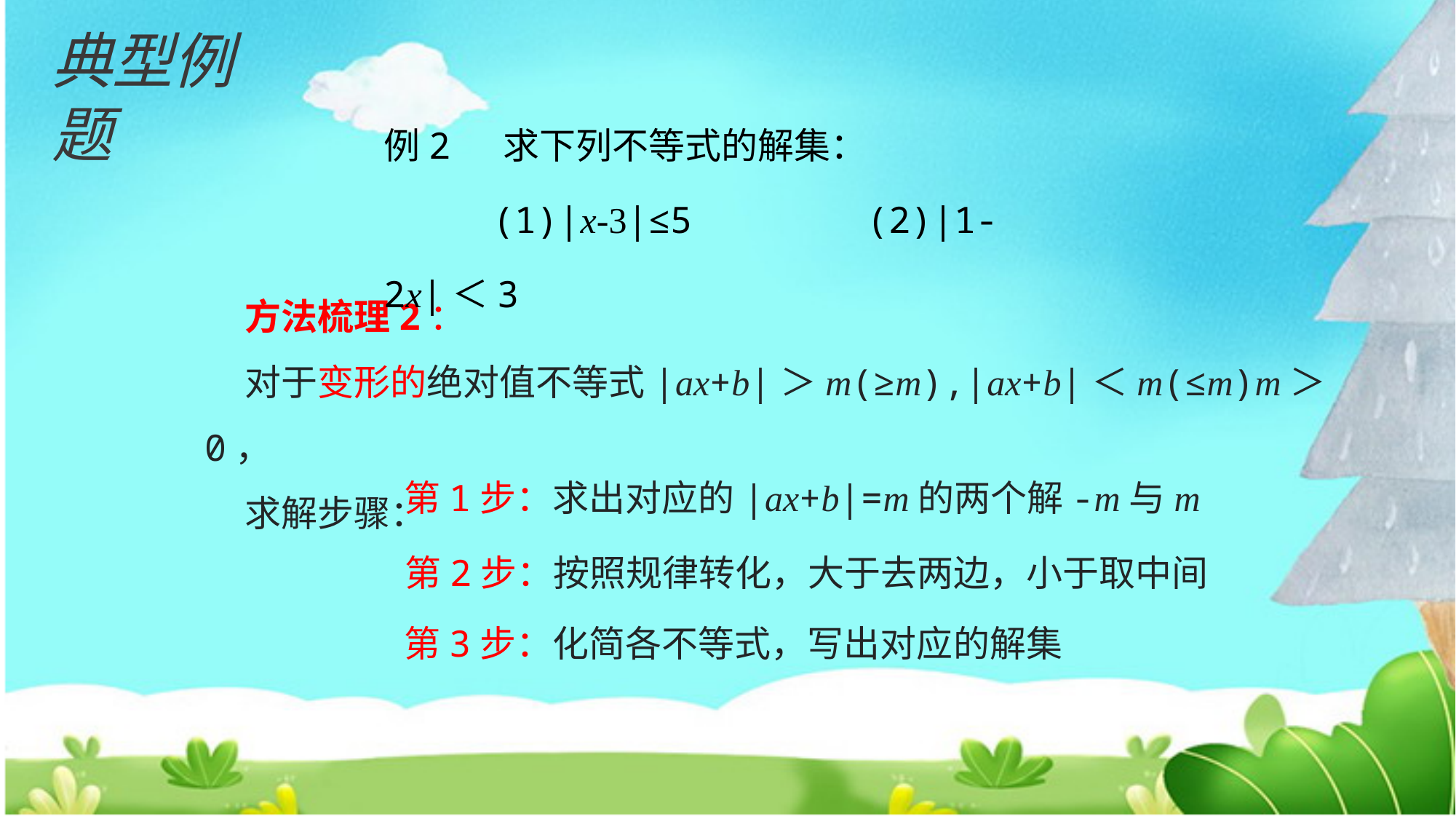

典型例题
例2  求下列不等式的解集：
     (1)|x-3|≤5        (2)|1-2x|＜3
方法梳理2：
对于变形的绝对值不等式|ax+b|＞m(≥m),|ax+b|＜m(≤m)m＞0，
求解步骤：

第1步：求出对应的|ax+b|=m的两个解-m与m
第2步：按照规律转化，大于去两边，小于取中间
第3步：化简各不等式，写出对应的解集